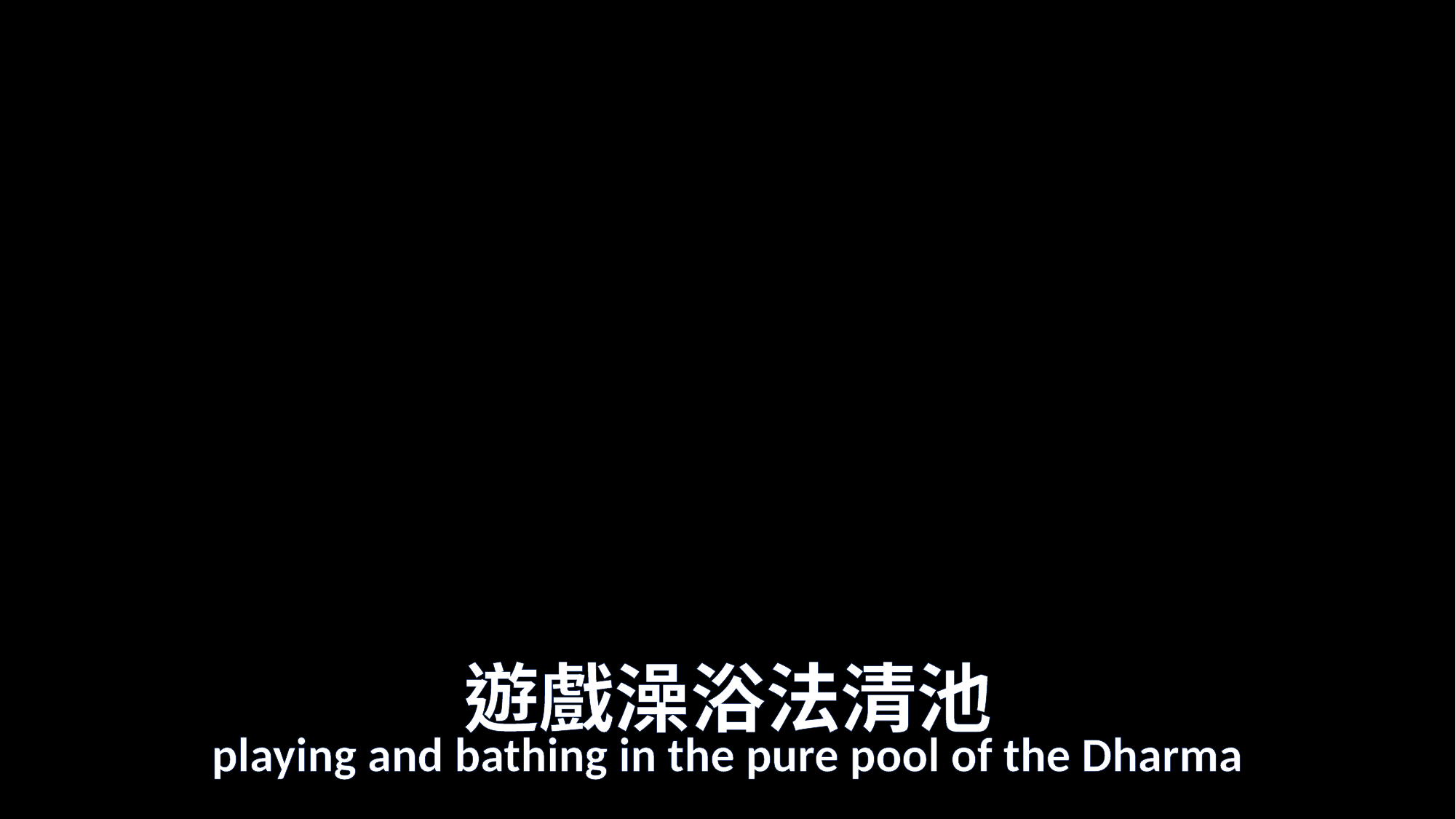

# 遊戲澡浴法清池
playing and bathing in the pure pool of the Dharma